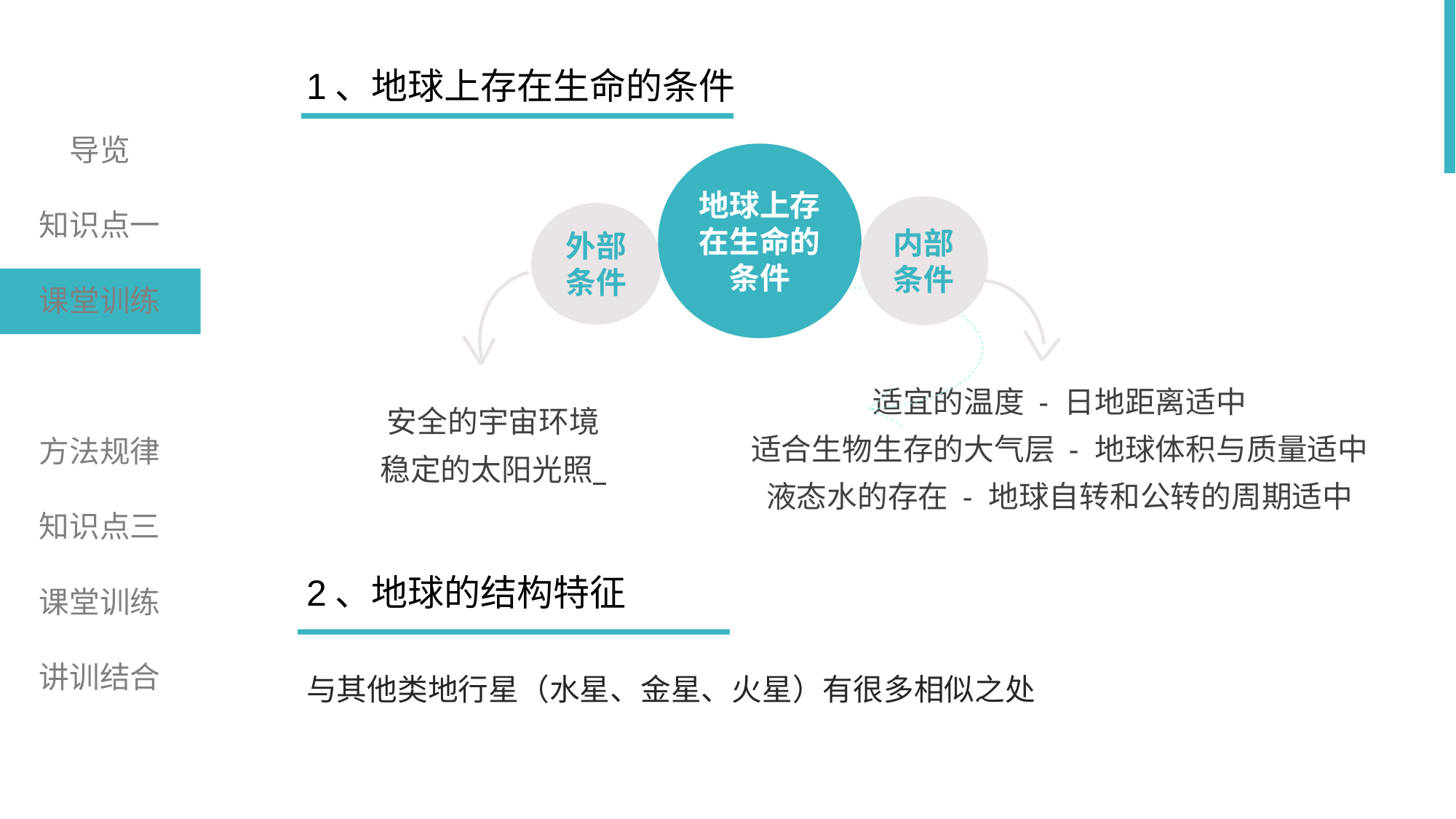

1、地球上存在生命的条件

导览
地球上存在生命的条件
内部
条件
知识点一
外部
条件

课堂训练

知识点二
适宜的温度 - 日地距离适中
适合生物生存的大气层 - 地球体积与质量适中
液态水的存在 - 地球自转和公转的周期适中
安全的宇宙环境
稳定的太阳光照
方法规律
知识点三
2、地球的结构特征
课堂训练

讲训结合
与其他类地行星（水星、金星、火星）有很多相似之处